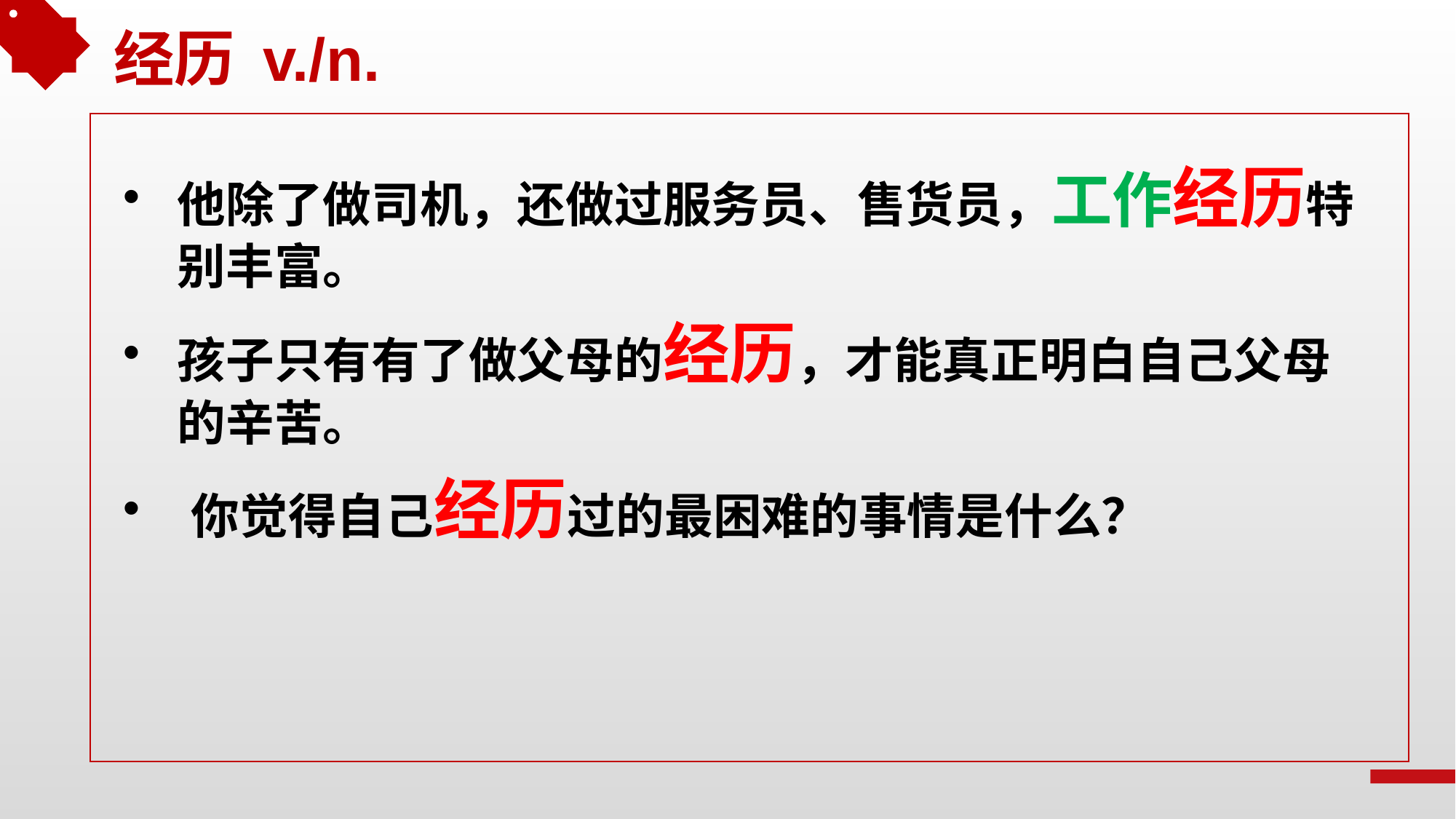

经历 v./n.

他除了做司机，还做过服务员、售货员，工作经历特别丰富。
孩子只有有了做父母的经历，才能真正明白自己父母的辛苦。
你觉得自己经历过的最困难的事情是什么？